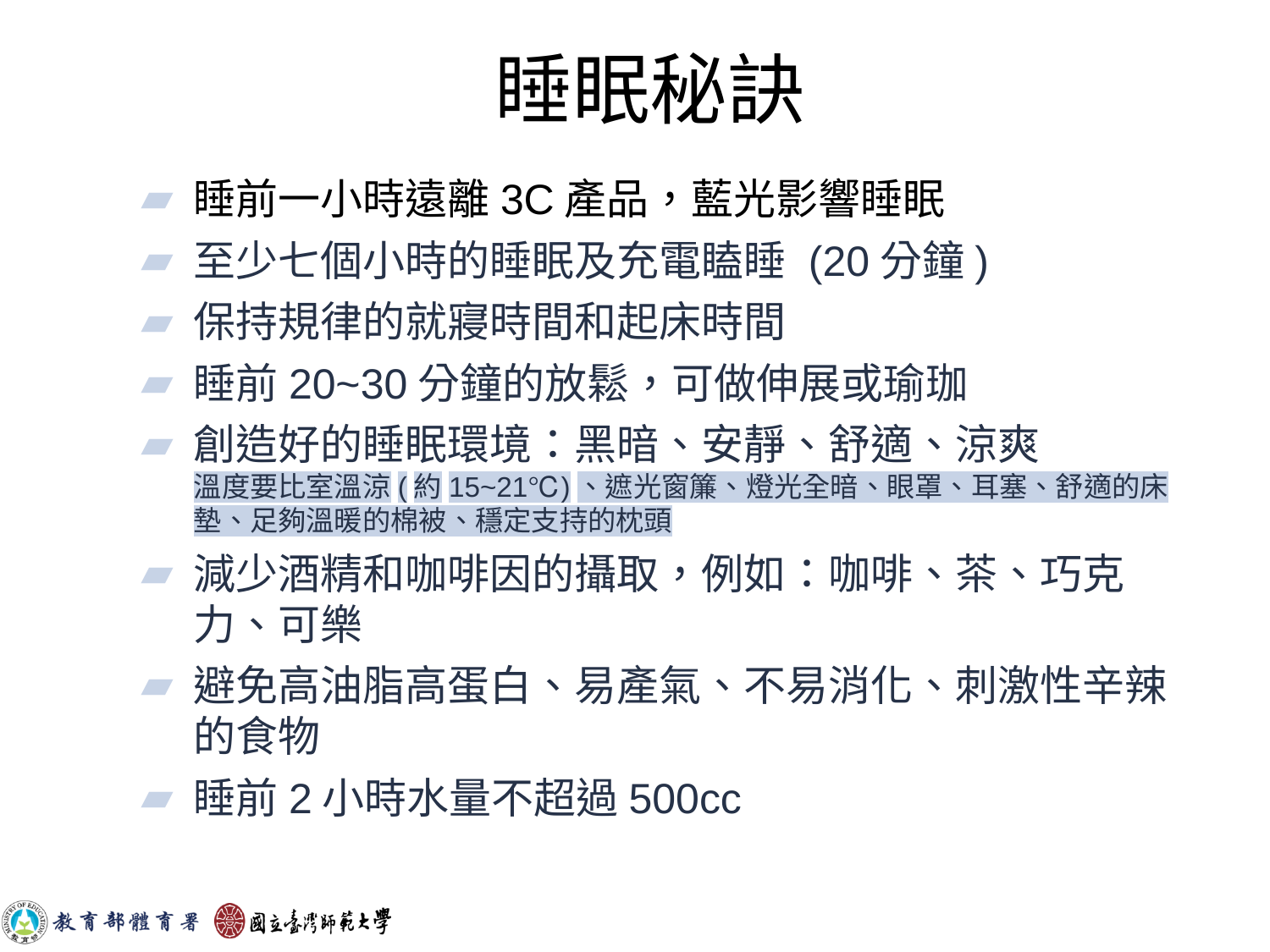

# 睡眠秘訣
睡前一小時遠離3C產品，藍光影響睡眠
至少七個小時的睡眠及充電瞌睡 (20分鐘)
保持規律的就寢時間和起床時間
睡前20~30分鐘的放鬆，可做伸展或瑜珈
創造好的睡眠環境：黑暗、安靜、舒適、涼爽
溫度要比室溫涼(約15~21℃)、遮光窗簾、燈光全暗、眼罩、耳塞、舒適的床墊、足夠溫暖的棉被、穩定支持的枕頭
減少酒精和咖啡因的攝取，例如：咖啡、茶、巧克力、可樂
避免高油脂高蛋白、易產氣、不易消化、刺激性辛辣的食物
睡前2小時水量不超過500cc